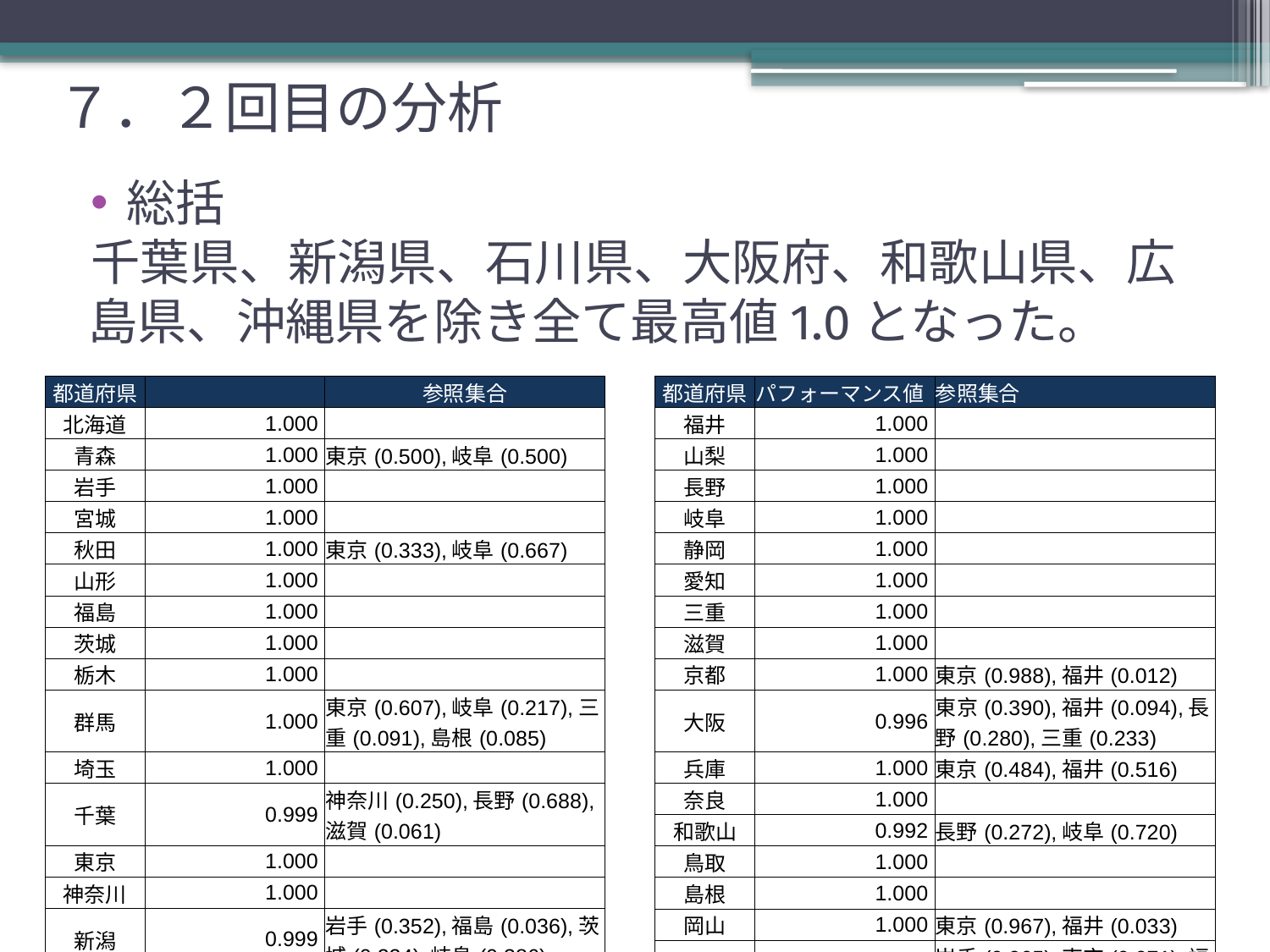

# ７．２回目の分析
総括
千葉県、新潟県、石川県、大阪府、和歌山県、広島県、沖縄県を除き全て最高値1.0となった。
| 都道府県 |  | 参照集合 |
| --- | --- | --- |
| 北海道 | 1.000 |  |
| 青森 | 1.000 | 東京(0.500),岐阜(0.500) |
| 岩手 | 1.000 |  |
| 宮城 | 1.000 |  |
| 秋田 | 1.000 | 東京(0.333),岐阜(0.667) |
| 山形 | 1.000 |  |
| 福島 | 1.000 |  |
| 茨城 | 1.000 |  |
| 栃木 | 1.000 |  |
| 群馬 | 1.000 | 東京(0.607),岐阜(0.217),三重(0.091),島根(0.085) |
| 埼玉 | 1.000 |  |
| 千葉 | 0.999 | 神奈川(0.250),長野(0.688),滋賀(0.061) |
| 東京 | 1.000 |  |
| 神奈川 | 1.000 |  |
| 新潟 | 0.999 | 岩手(0.352),福島(0.036),茨城(0.224),岐阜(0.386) |
| 富山 | 1.000 |  |
| 石川 | 0.996 | 長野(0.927),岐阜(0.069) |
| 都道府県 | パフォーマンス値 | 参照集合 |
| --- | --- | --- |
| 福井 | 1.000 |  |
| 山梨 | 1.000 |  |
| 長野 | 1.000 |  |
| 岐阜 | 1.000 |  |
| 静岡 | 1.000 |  |
| 愛知 | 1.000 |  |
| 三重 | 1.000 |  |
| 滋賀 | 1.000 |  |
| 京都 | 1.000 | 東京(0.988),福井(0.012) |
| 大阪 | 0.996 | 東京(0.390),福井(0.094),長野(0.280),三重(0.233) |
| 兵庫 | 1.000 | 東京(0.484),福井(0.516) |
| 奈良 | 1.000 |  |
| 和歌山 | 0.992 | 長野(0.272),岐阜(0.720) |
| 鳥取 | 1.000 |  |
| 島根 | 1.000 |  |
| 岡山 | 1.000 | 東京(0.967),福井(0.033) |
| 広島 | 0.997 | 岩手(0.065),東京(0.071),福井(0.862) |